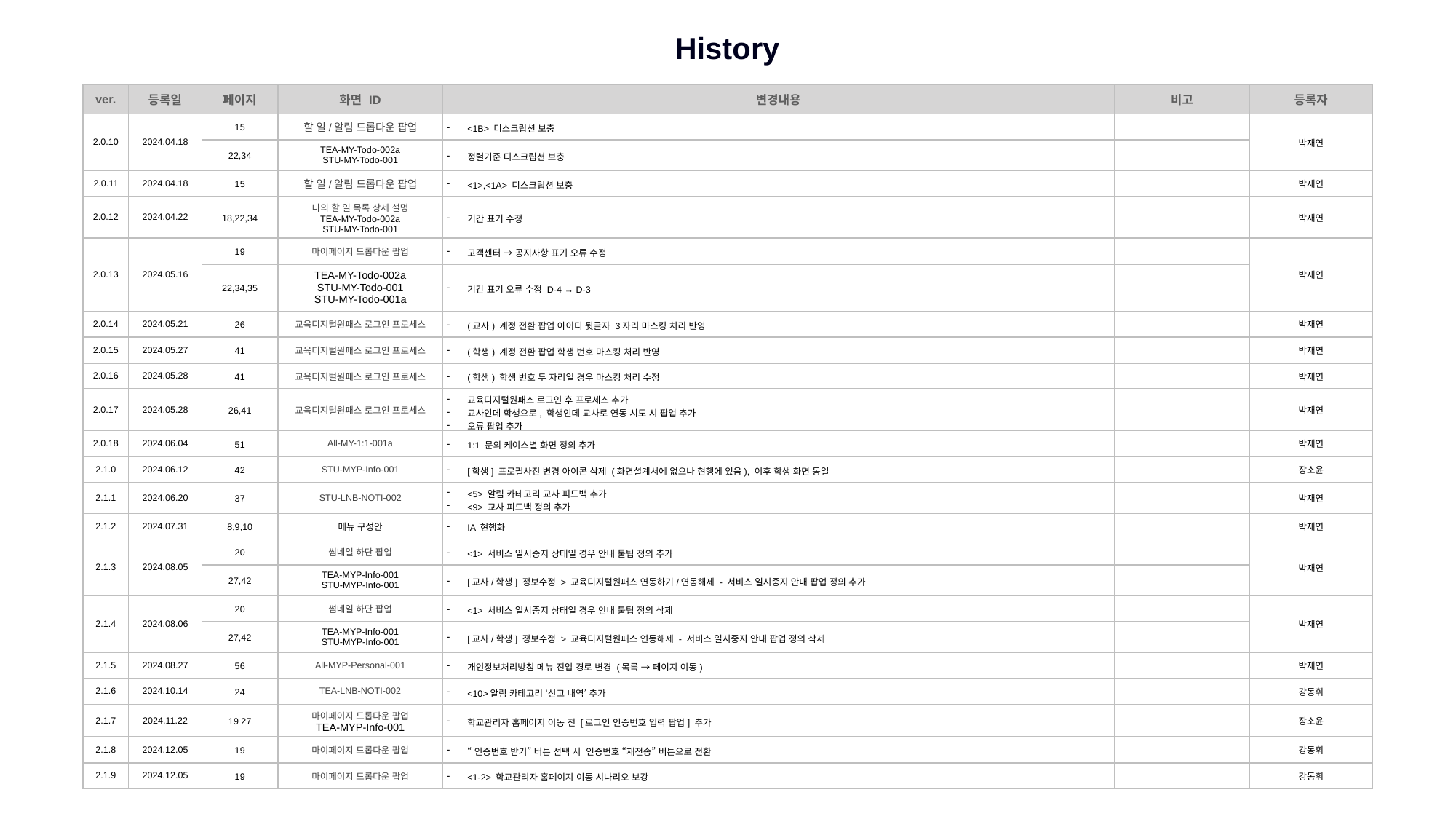

History
| ver. | 등록일 | 페이지 | 화면 ID | 변경내용 | 비고 | 등록자 |
| --- | --- | --- | --- | --- | --- | --- |
| 2.0.10 | 2024.04.18 | 15 | 할 일/알림 드롭다운 팝업 | <1B> 디스크립션 보충 |  | 박재연 |
|  |  | 22,34 | TEA-MY-Todo-002a STU-MY-Todo-001 | 정렬기준 디스크립션 보충 |  |  |
| 2.0.11 | 2024.04.18 | 15 | 할 일/알림 드롭다운 팝업 | <1>,<1A> 디스크립션 보충 |  | 박재연 |
| 2.0.12 | 2024.04.22 | 18,22,34 | 나의 할 일 목록 상세 설명 TEA-MY-Todo-002a STU-MY-Todo-001 | 기간 표기 수정 |  | 박재연 |
| 2.0.13 | 2024.05.16 | 19 | 마이페이지 드롭다운 팝업 | 고객센터 → 공지사항 표기 오류 수정 |  | 박재연 |
|  |  | 22,34,35 | TEA-MY-Todo-002a STU-MY-Todo-001 STU-MY-Todo-001a | 기간 표기 오류 수정 D-4 → D-3 |  |  |
| 2.0.14 | 2024.05.21 | 26 | 교육디지털원패스 로그인 프로세스 | (교사) 계정 전환 팝업 아이디 뒷글자 3자리 마스킹 처리 반영 |  | 박재연 |
| 2.0.15 | 2024.05.27 | 41 | 교육디지털원패스 로그인 프로세스 | (학생) 계정 전환 팝업 학생 번호 마스킹 처리 반영 |  | 박재연 |
| 2.0.16 | 2024.05.28 | 41 | 교육디지털원패스 로그인 프로세스 | (학생) 학생 번호 두 자리일 경우 마스킹 처리 수정 |  | 박재연 |
| 2.0.17 | 2024.05.28 | 26,41 | 교육디지털원패스 로그인 프로세스 | 교육디지털원패스 로그인 후 프로세스 추가 교사인데 학생으로, 학생인데 교사로 연동 시도 시 팝업 추가 오류 팝업 추가 |  | 박재연 |
| 2.0.18 | 2024.06.04 | 51 | All-MY-1:1-001a | 1:1 문의 케이스별 화면 정의 추가 |  | 박재연 |
| 2.1.0 | 2024.06.12 | 42 | STU-MYP-Info-001 | [학생] 프로필사진 변경 아이콘 삭제 (화면설계서에 없으나 현행에 있음), 이후 학생 화면 동일 |  | 장소윤 |
| 2.1.1 | 2024.06.20 | 37 | STU-LNB-NOTI-002 | <5> 알림 카테고리 교사 피드백 추가 <9> 교사 피드백 정의 추가 |  | 박재연 |
| 2.1.2 | 2024.07.31 | 8,9,10 | 메뉴 구성안 | IA 현행화 |  | 박재연 |
| 2.1.3 | 2024.08.05 | 20 | 썸네일 하단 팝업 | <1> 서비스 일시중지 상태일 경우 안내 툴팁 정의 추가 |  | 박재연 |
|  |  | 27,42 | TEA-MYP-Info-001 STU-MYP-Info-001 | [교사/학생] 정보수정 > 교육디지털원패스 연동하기/연동해제 - 서비스 일시중지 안내 팝업 정의 추가 |  |  |
| 2.1.4 | 2024.08.06 | 20 | 썸네일 하단 팝업 | <1> 서비스 일시중지 상태일 경우 안내 툴팁 정의 삭제 |  | 박재연 |
|  |  | 27,42 | TEA-MYP-Info-001 STU-MYP-Info-001 | [교사/학생] 정보수정 > 교육디지털원패스 연동해제 - 서비스 일시중지 안내 팝업 정의 삭제 |  |  |
| 2.1.5 | 2024.08.27 | 56 | All-MYP-Personal-001 | 개인정보처리방침 메뉴 진입 경로 변경 (목록 → 페이지 이동) |  | 박재연 |
| 2.1.6 | 2024.10.14 | 24 | TEA-LNB-NOTI-002 | <10>알림 카테고리 ‘신고 내역’ 추가 |  | 강동휘 |
| 2.1.7 | 2024.11.22 | 19 27 | 마이페이지 드롭다운 팝업 TEA-MYP-Info-001 | 학교관리자 홈페이지 이동 전 [로그인 인증번호 입력 팝업] 추가 |  | 장소윤 |
| 2.1.8 | 2024.12.05 | 19 | 마이페이지 드롭다운 팝업 | “인증번호 받기” 버튼 선택 시 인증번호 “재전송” 버튼으로 전환 |  | 강동휘 |
| 2.1.9 | 2024.12.05 | 19 | 마이페이지 드롭다운 팝업 | <1-2> 학교관리자 홈페이지 이동 시나리오 보강 |  | 강동휘 |